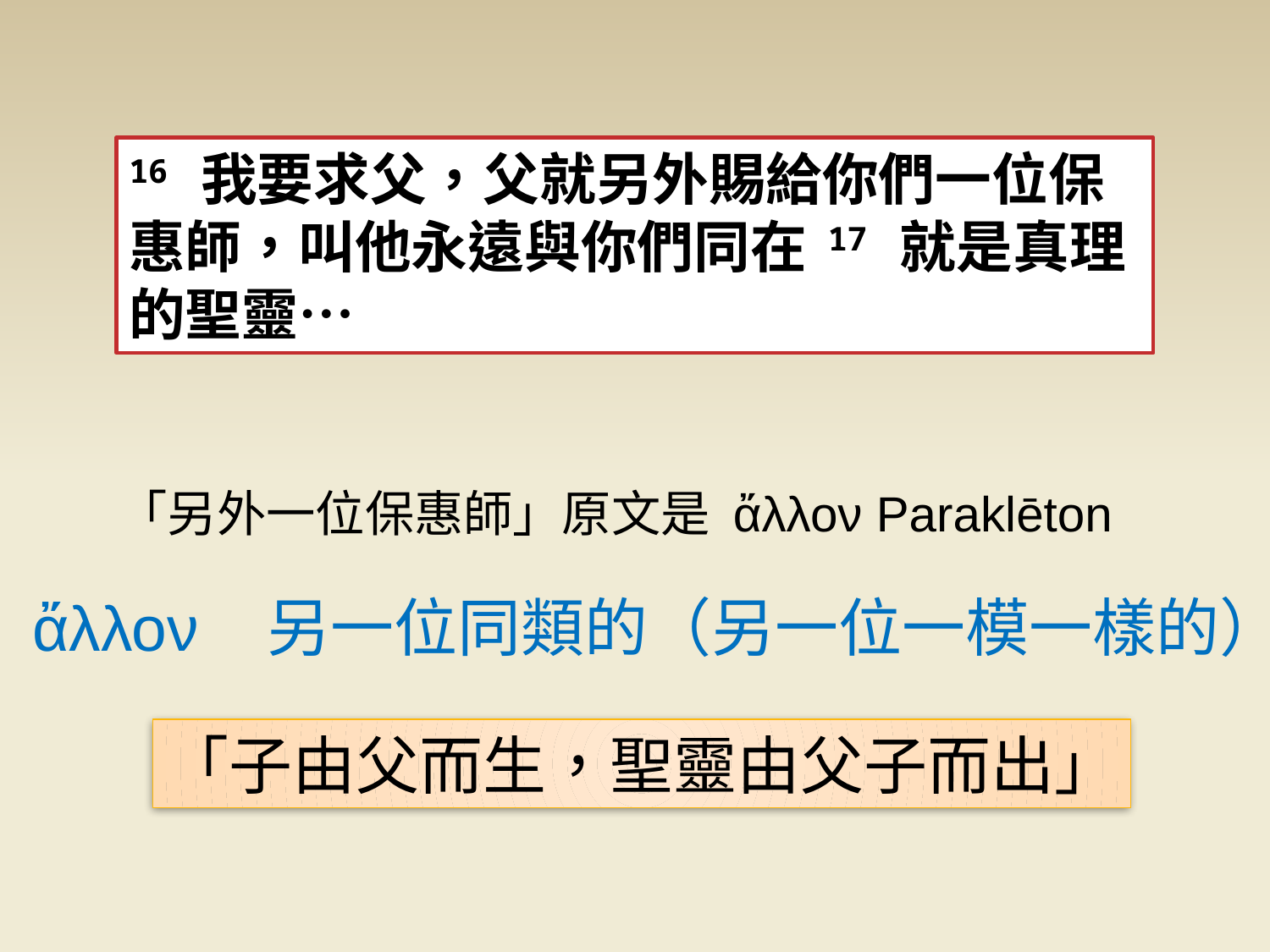

16 我要求父，父就另外賜給你們一位保惠師，叫他永遠與你們同在 17 就是真理的聖靈…
「另外一位保惠師」原文是 ἄλλον Paraklēton
ἄλλον   另一位同類的（另一位一模一樣的）
「子由父而生，聖靈由父子而出」